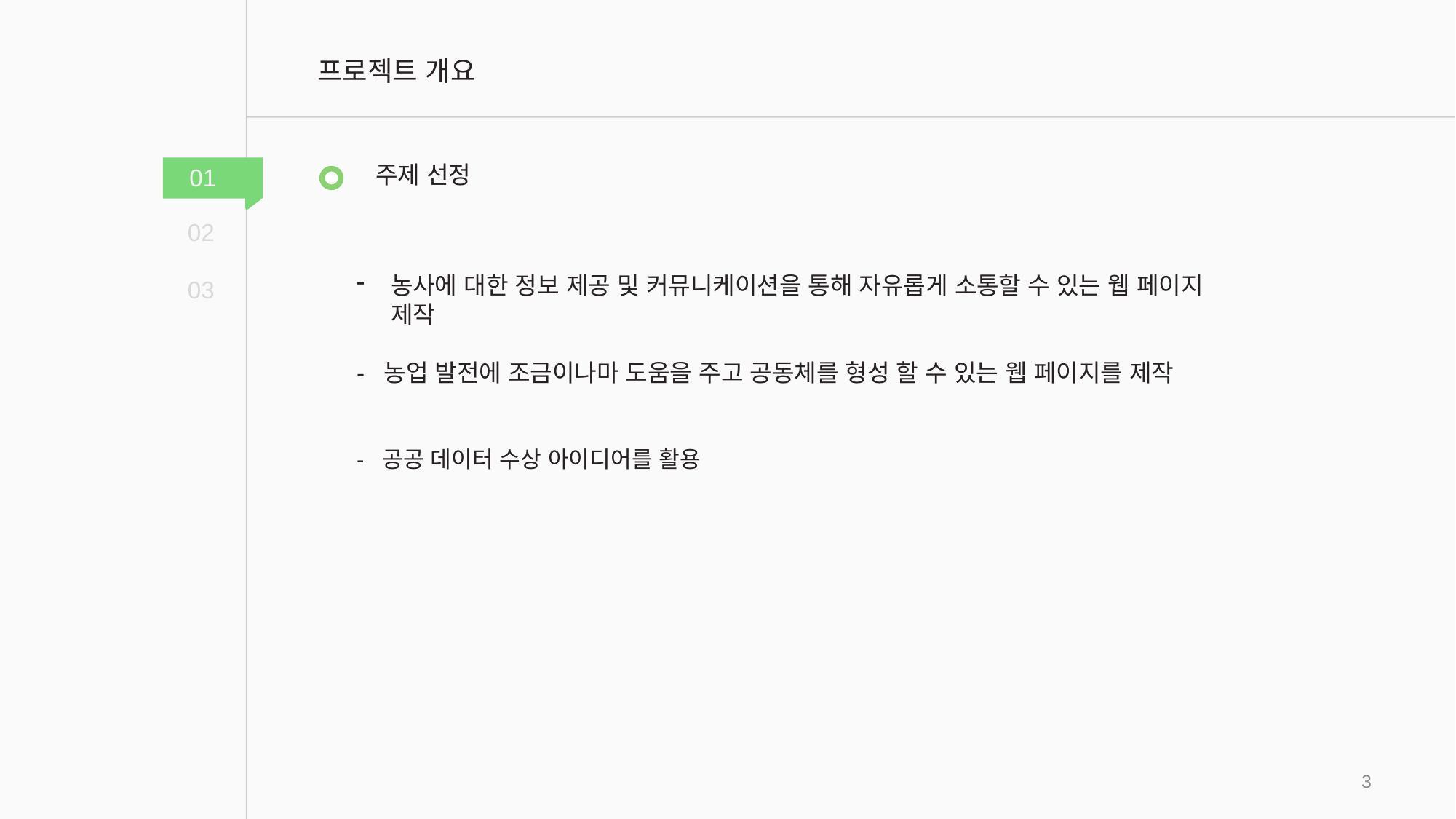

프로젝트 개요
주제 선정
01

02
농사에 대한 정보 제공 및 커뮤니케이션을 통해 자유롭게 소통할 수 있는 웹 페이지 제작

-  농업 발전에 조금이나마 도움을 주고 공동체를 형성 할 수 있는 웹 페이지를 제작

-  공공 데이터 수상 아이디어를 활용

03
3